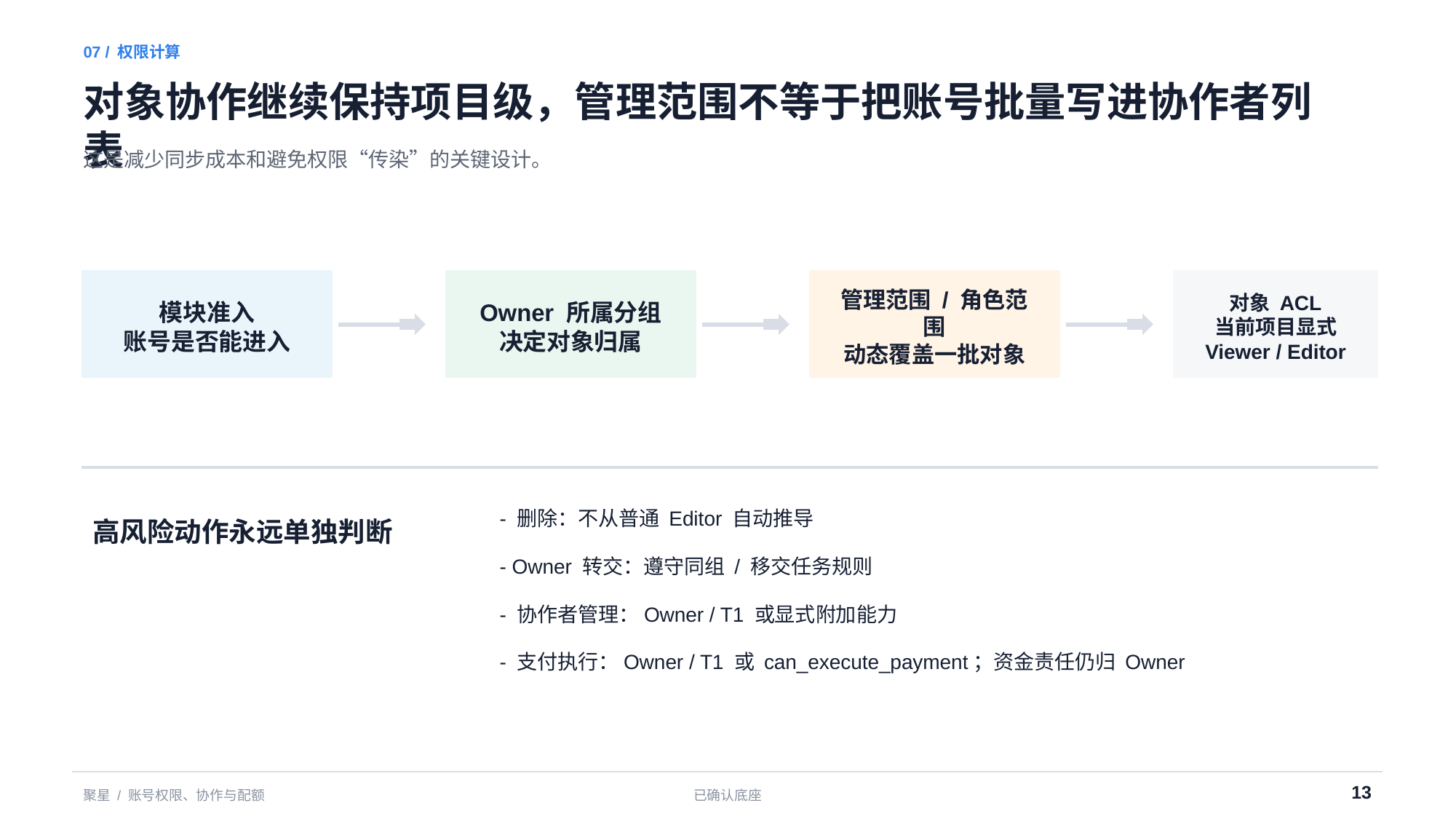

07 / 权限计算
对象协作继续保持项目级，管理范围不等于把账号批量写进协作者列表
这是减少同步成本和避免权限“传染”的关键设计。

模块准入
账号是否能进入
Owner 所属分组
决定对象归属
管理范围 / 角色范围
动态覆盖一批对象
对象 ACL
当前项目显式 Viewer / Editor

- 删除：不从普通 Editor 自动推导
高风险动作永远单独判断
- Owner 转交：遵守同组 / 移交任务规则
- 协作者管理：Owner / T1 或显式附加能力
- 支付执行：Owner / T1 或 can_execute_payment；资金责任仍归 Owner

13
聚星 / 账号权限、协作与配额
已确认底座